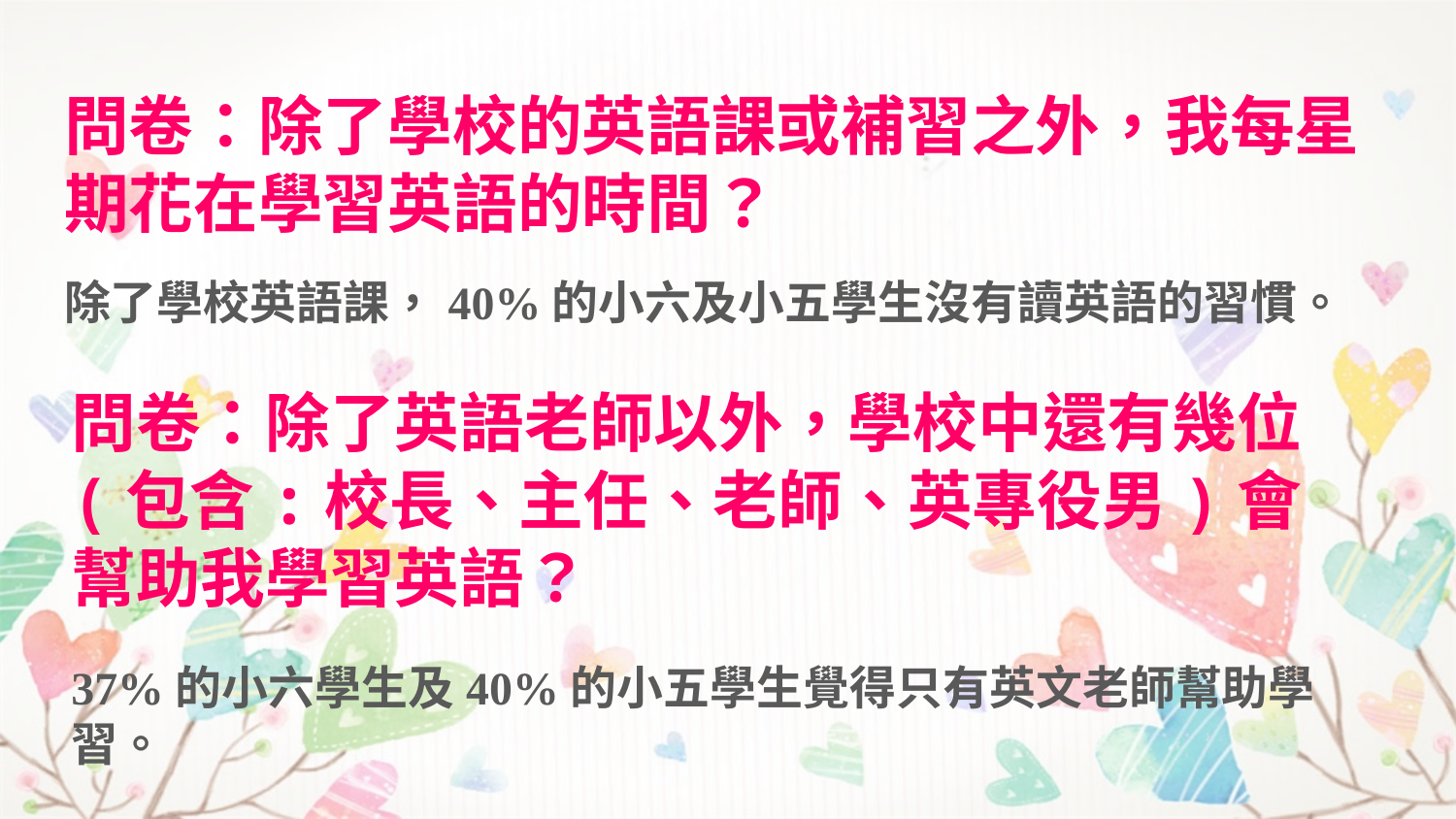

問卷：除了學校的英語課或補習之外，我每星期花在學習英語的時間？
除了學校英語課，40%的小六及小五學生沒有讀英語的習慣。
問卷：除了英語老師以外，學校中還有幾位(包含:校長、主任、老師、英專役男)會幫助我學習英語？

37%的小六學生及40%的小五學生覺得只有英文老師幫助學習。